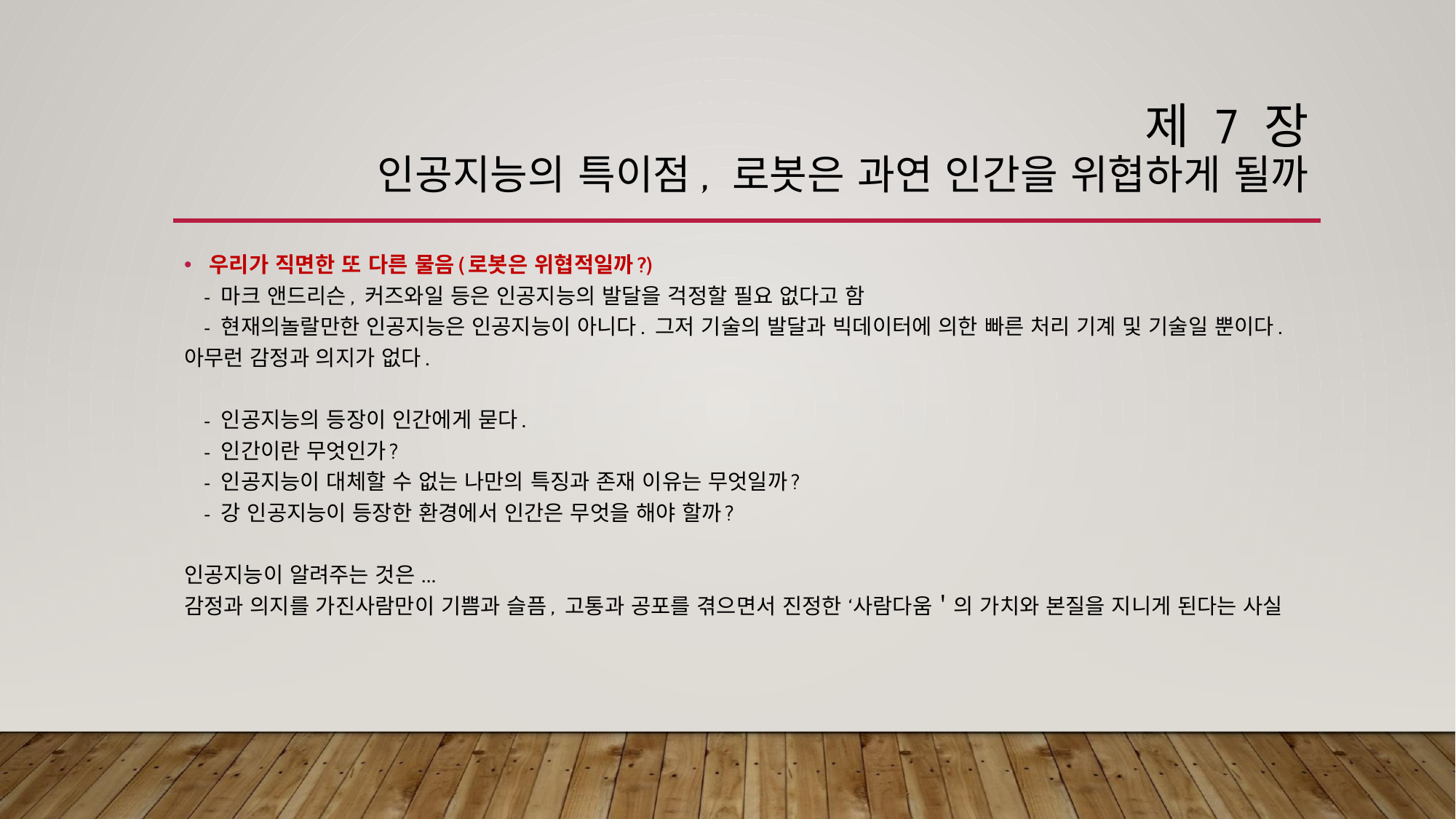

# 제 7 장 인공지능의 특이점, 로봇은 과연 인간을 위협하게 될까
우리가 직면한 또 다른 물음(로봇은 위협적일까?)
   - 마크 앤드리슨, 커즈와일 등은 인공지능의 발달을 걱정할 필요 없다고 함
   - 현재의놀랄만한 인공지능은 인공지능이 아니다. 그저 기술의 발달과 빅데이터에 의한 빠른 처리 기계 및 기술일 뿐이다. 아무런 감정과 의지가 없다.

   - 인공지능의 등장이 인간에게 묻다.
   - 인간이란 무엇인가?
   - 인공지능이 대체할 수 없는 나만의 특징과 존재 이유는 무엇일까?
   - 강 인공지능이 등장한 환경에서 인간은 무엇을 해야 할까?

인공지능이 알려주는 것은 …
감정과 의지를 가진사람만이 기쁨과 슬픔, 고통과 공포를 겪으면서 진정한 ‘사람다움＇의 가치와 본질을 지니게 된다는 사실